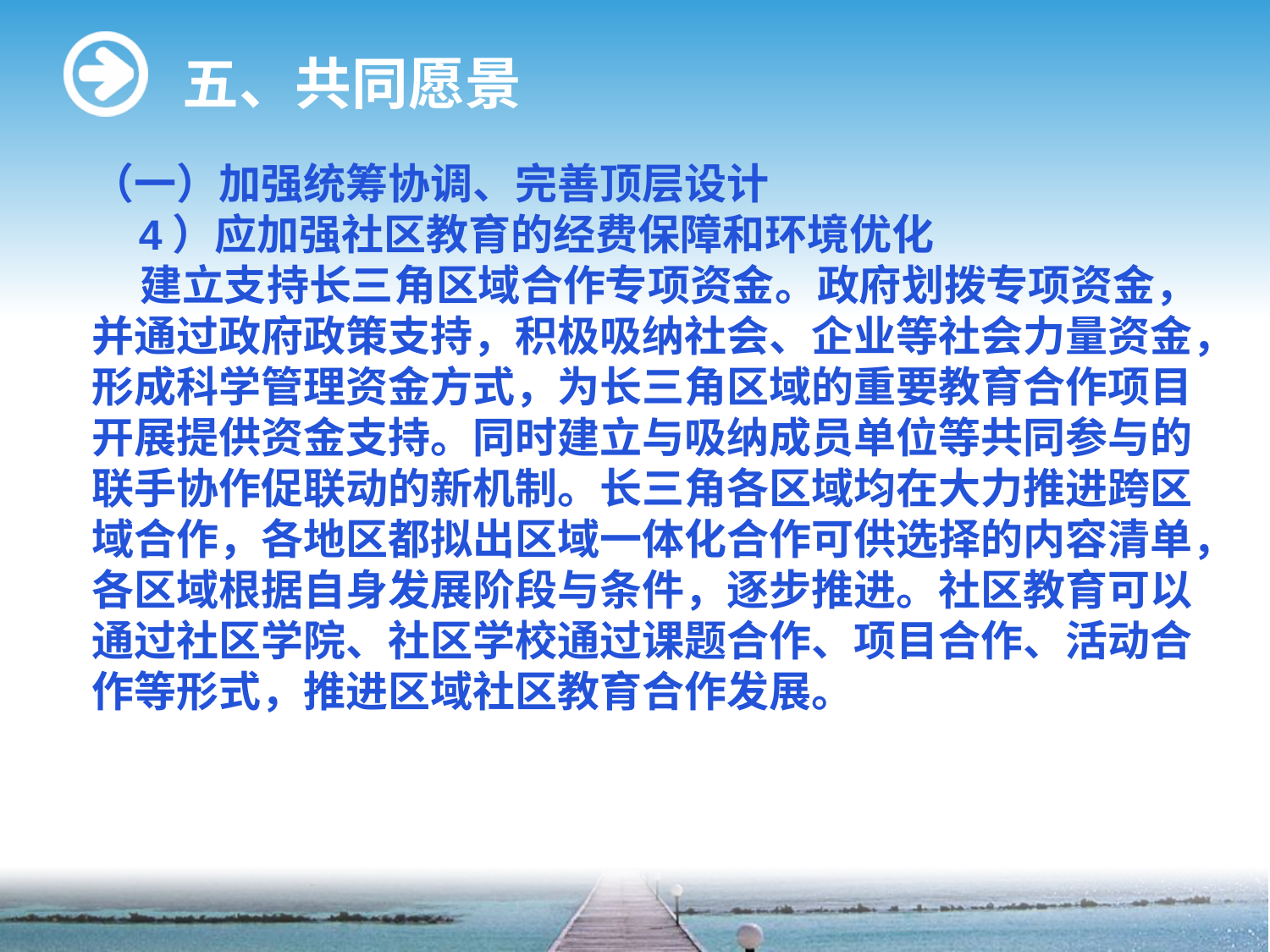

五、共同愿景
（一）加强统筹协调、完善顶层设计
    4）应加强社区教育的经费保障和环境优化
    建立支持长三角区域合作专项资金。政府划拨专项资金，并通过政府政策支持，积极吸纳社会、企业等社会力量资金，形成科学管理资金方式，为长三角区域的重要教育合作项目开展提供资金支持。同时建立与吸纳成员单位等共同参与的联手协作促联动的新机制。长三角各区域均在大力推进跨区域合作，各地区都拟出区域一体化合作可供选择的内容清单，各区域根据自身发展阶段与条件，逐步推进。社区教育可以通过社区学院、社区学校通过课题合作、项目合作、活动合作等形式，推进区域社区教育合作发展。